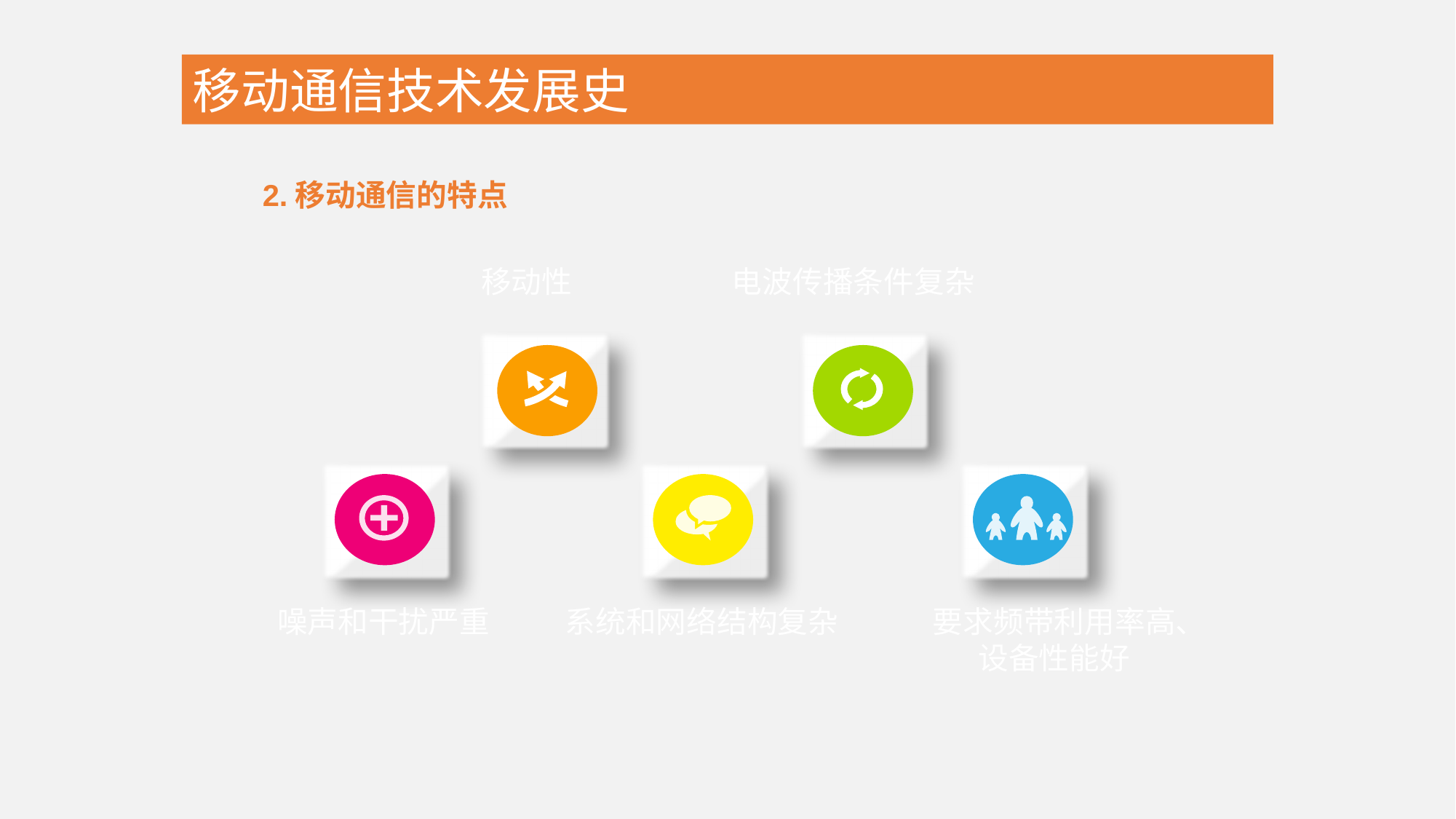

移动通信技术发展史
2.移动通信的特点
移动性
电波传播条件复杂

噪声和干扰严重
系统和网络结构复杂
要求频带利用率高、
设备性能好